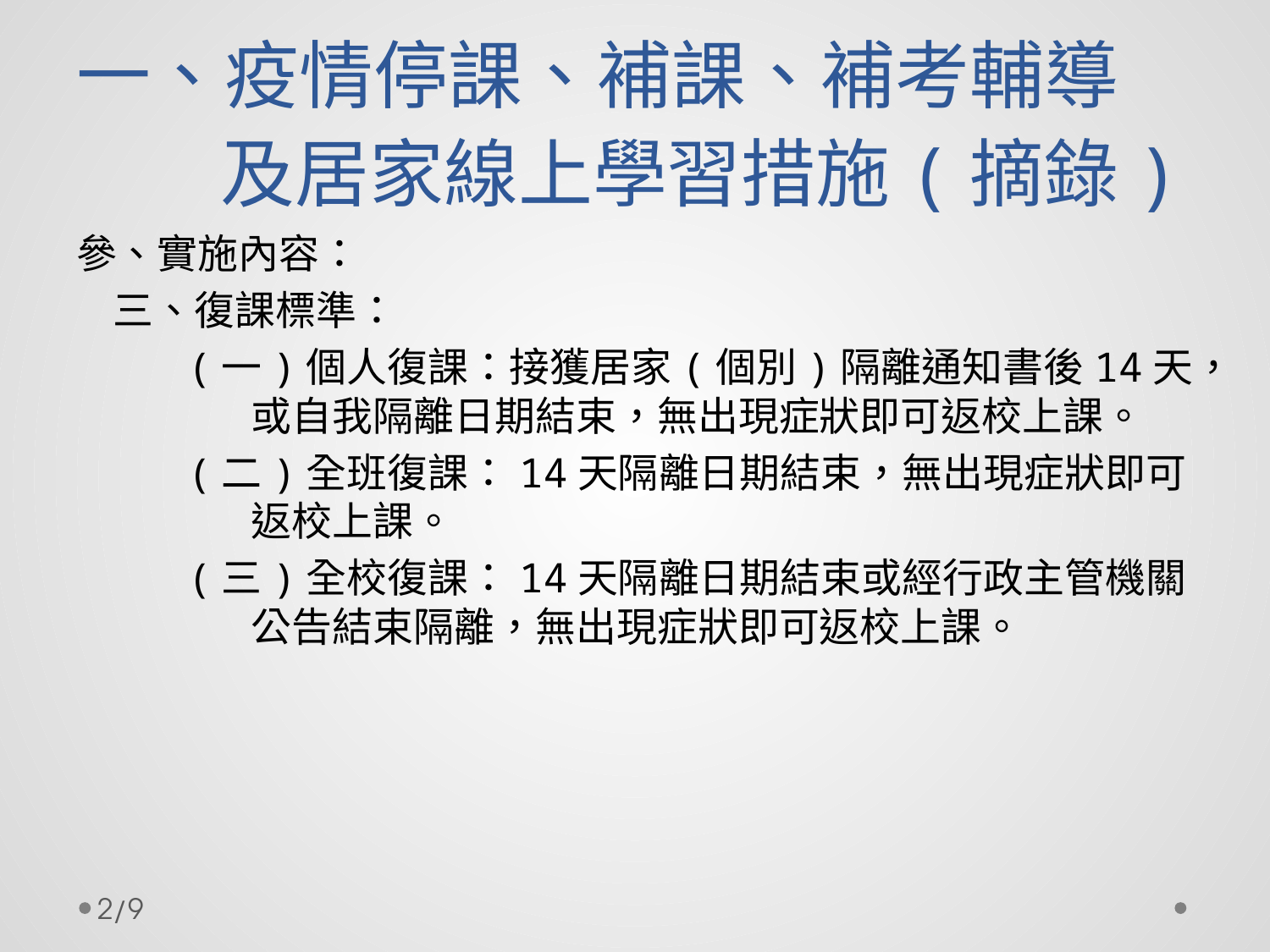

# 一、疫情停課、補課、補考輔導及居家線上學習措施(摘錄)
參、實施內容：
三、復課標準：
(一)個人復課：接獲居家(個別)隔離通知書後14天，或自我隔離日期結束，無出現症狀即可返校上課。
(二)全班復課：14天隔離日期結束，無出現症狀即可返校上課。
(三)全校復課：14天隔離日期結束或經行政主管機關公告結束隔離，無出現症狀即可返校上課。
2/9